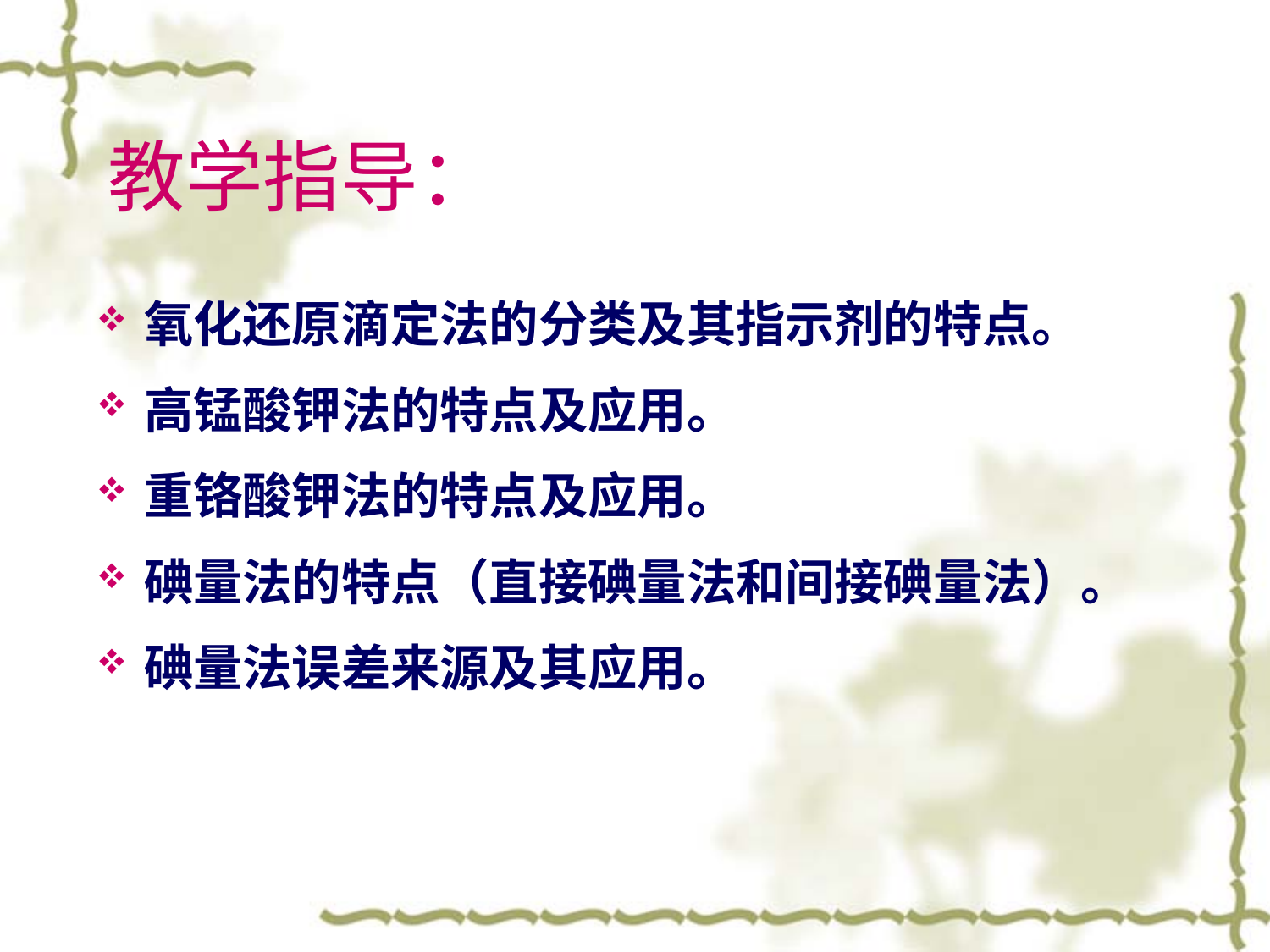

# 教学指导：
氧化还原滴定法的分类及其指示剂的特点。
高锰酸钾法的特点及应用。
重铬酸钾法的特点及应用。
碘量法的特点（直接碘量法和间接碘量法）。
碘量法误差来源及其应用。

2